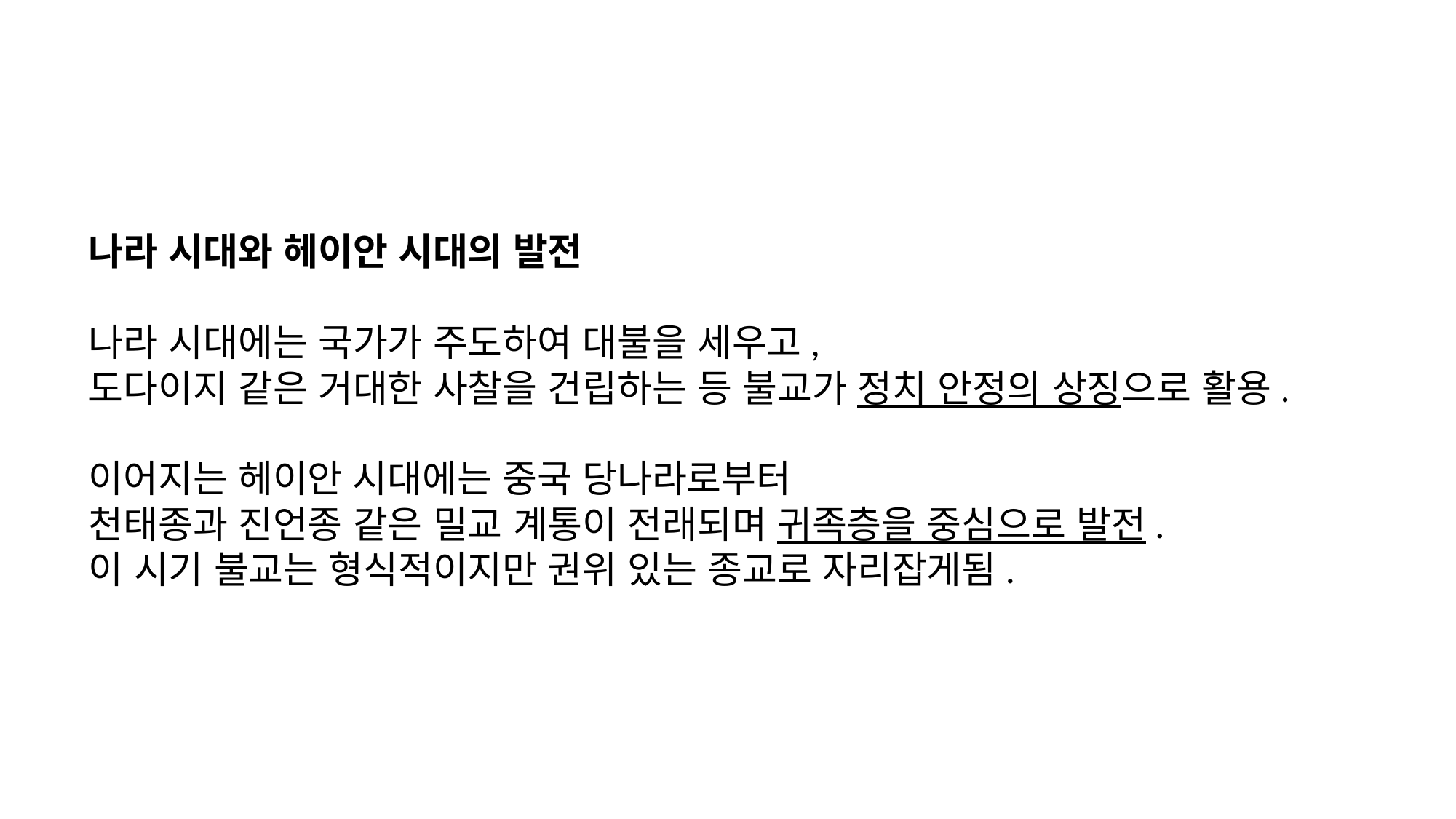

나라 시대와 헤이안 시대의 발전

나라 시대에는 국가가 주도하여 대불을 세우고,
도다이지 같은 거대한 사찰을 건립하는 등 불교가 정치 안정의 상징으로 활용.

이어지는 헤이안 시대에는 중국 당나라로부터
천태종과 진언종 같은 밀교 계통이 전래되며 귀족층을 중심으로 발전.
이 시기 불교는 형식적이지만 권위 있는 종교로 자리잡게됨.